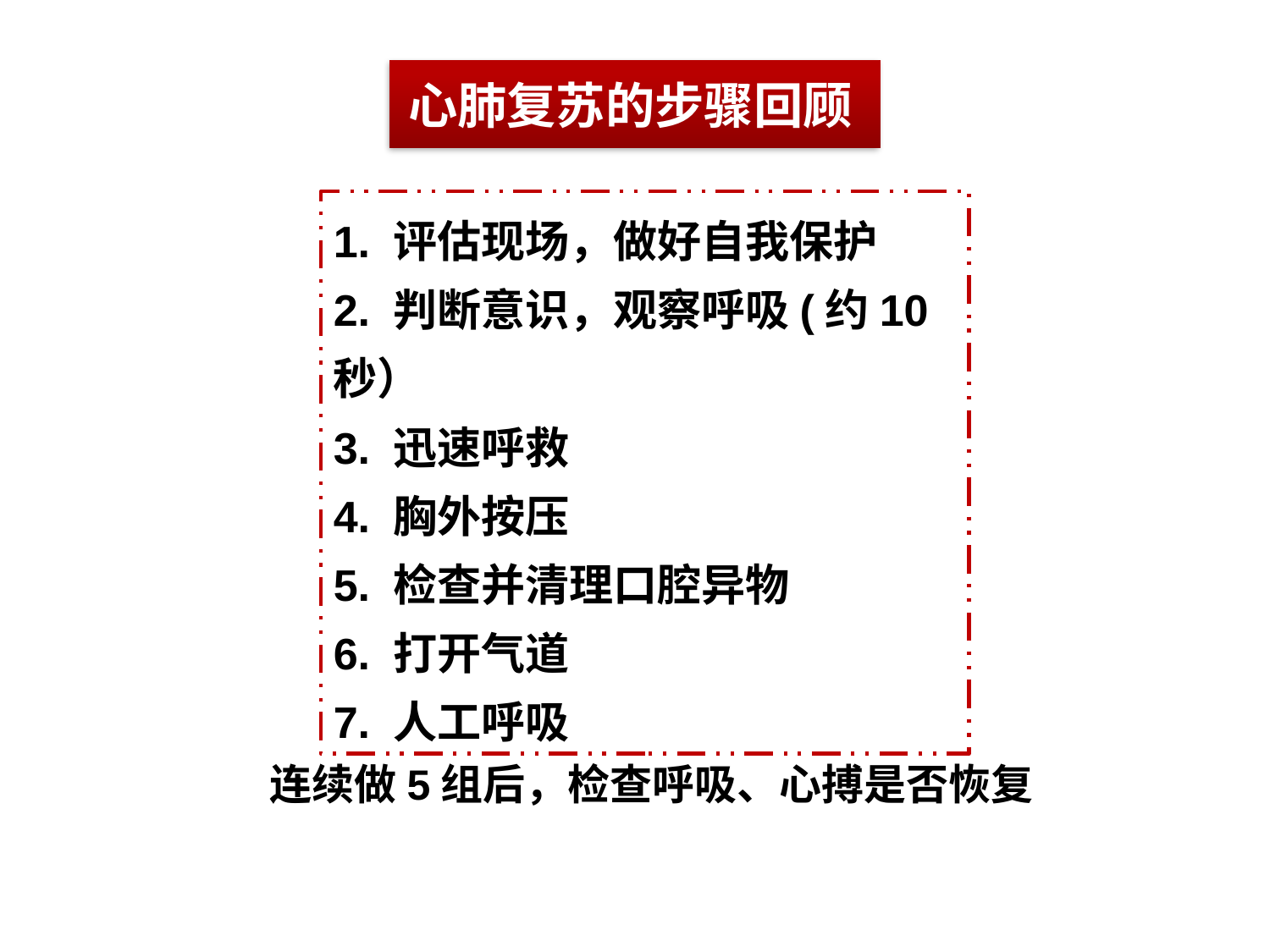

心肺复苏的步骤回顾
1. 评估现场，做好自我保护
2. 判断意识，观察呼吸(约10秒）
3. 迅速呼救
4. 胸外按压
5. 检查并清理口腔异物
6. 打开气道
7. 人工呼吸
按压/吹气比 为 30  :  2
连续做5组后，检查呼吸、心搏是否恢复